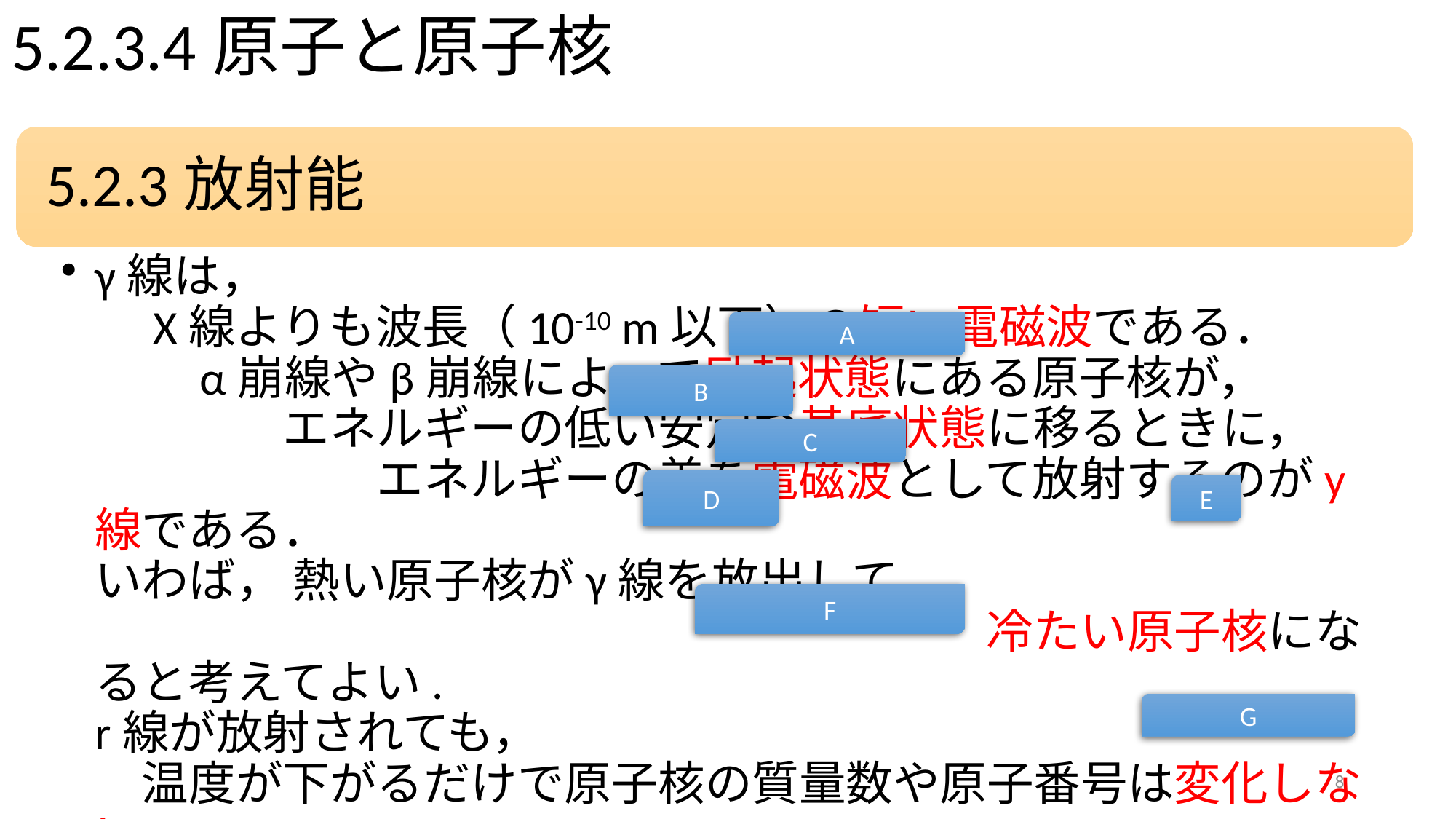

# 5.2.3.4原子と原子核
5.2.3放射能
γ線は，
　X線よりも波長（10-10 m以下）の短い電磁波である．
　　α崩線やβ崩線によって励起状態にある原子核が，
　　　　エネルギーの低い安定な基底状態に移るときに，
　　　　　　エネルギーの差を電磁波として放射するのがy線である．
いわば， 熱い原子核がγ線を放出して，
　　　　　　　　　　　　　　　　　　　冷たい原子核になると考えてよい.
r線が放射されても，
　温度が下がるだけで原子核の質量数や原子番号は変化しない
A
B
C
D
E
F
G
8